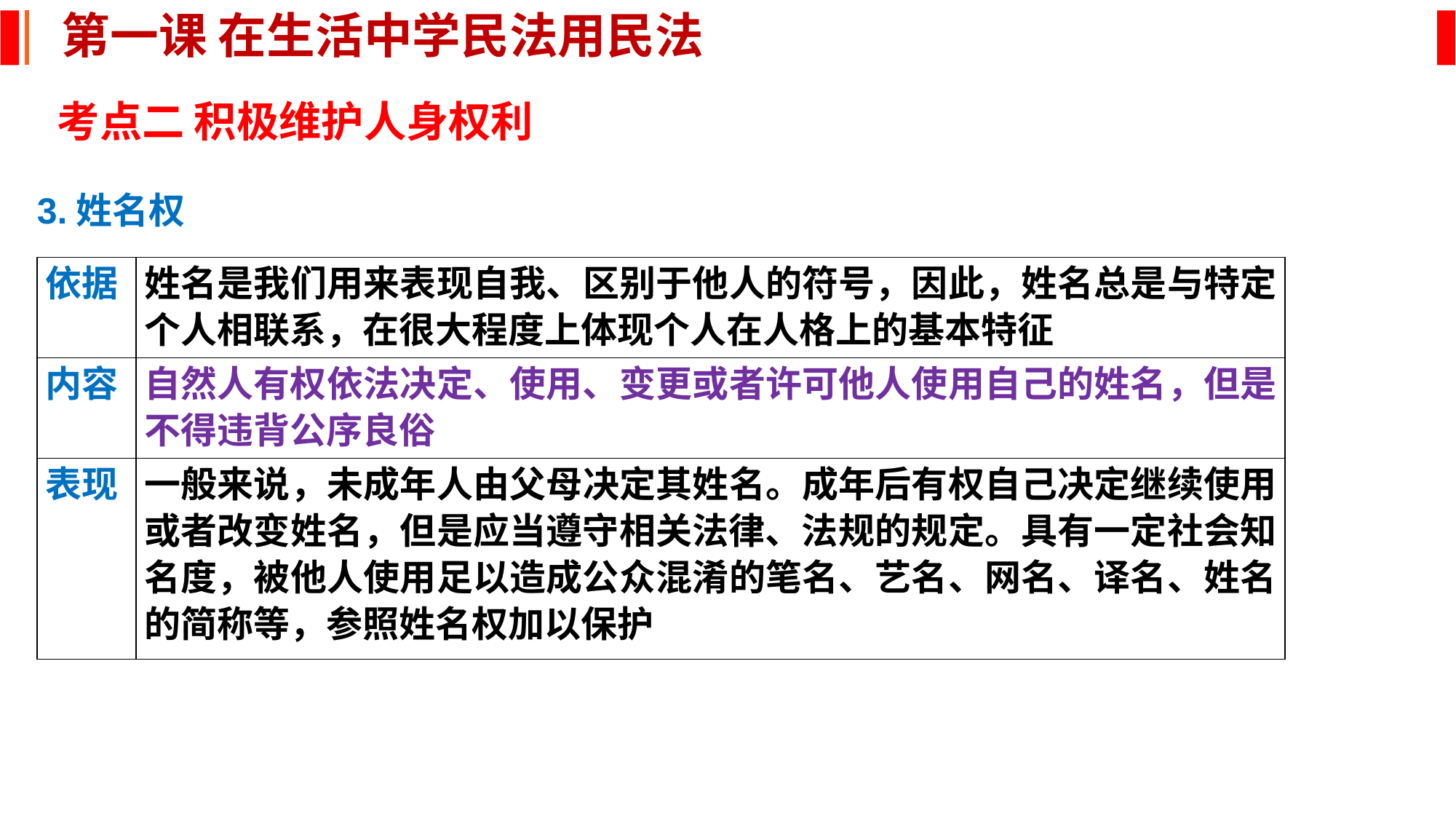

第一课 在生活中学民法用民法

考点二 积极维护人身权利
3.姓名权
| 依据 | 姓名是我们用来表现自我、区别于他人的符号，因此，姓名总是与特定个人相联系，在很大程度上体现个人在人格上的基本特征 |
| --- | --- |
| 内容 | 自然人有权依法决定、使用、变更或者许可他人使用自己的姓名，但是不得违背公序良俗 |
| 表现 | 一般来说，未成年人由父母决定其姓名。成年后有权自己决定继续使用或者改变姓名，但是应当遵守相关法律、法规的规定。具有一定社会知名度，被他人使用足以造成公众混淆的笔名、艺名、网名、译名、姓名的简称等，参照姓名权加以保护 |